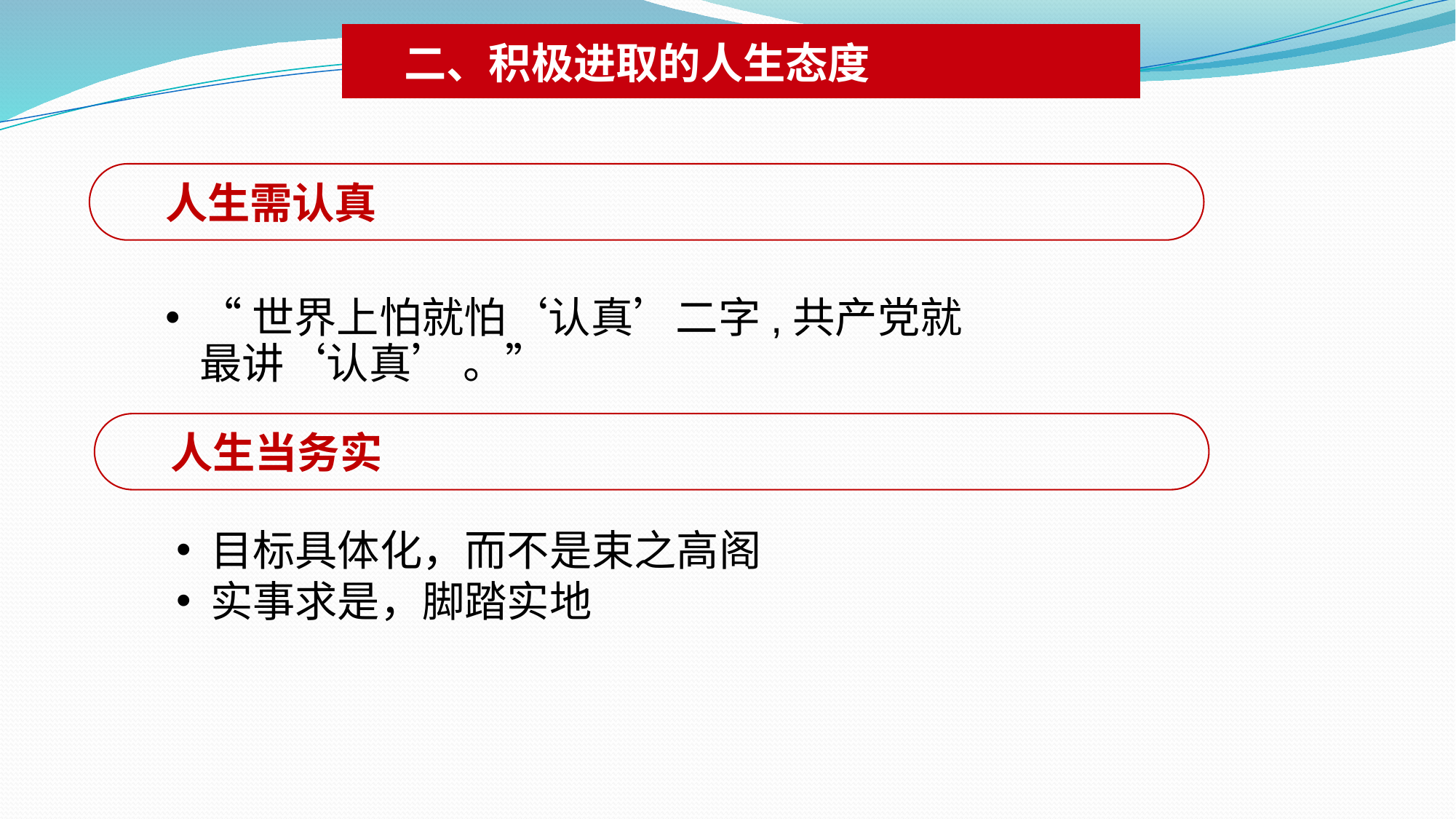

二、积极进取的人生态度

人生需认真
“世界上怕就怕‘认真’二字,共产党就最讲‘认真’ 。”

人生当务实
目标具体化，而不是束之高阁
实事求是，脚踏实地